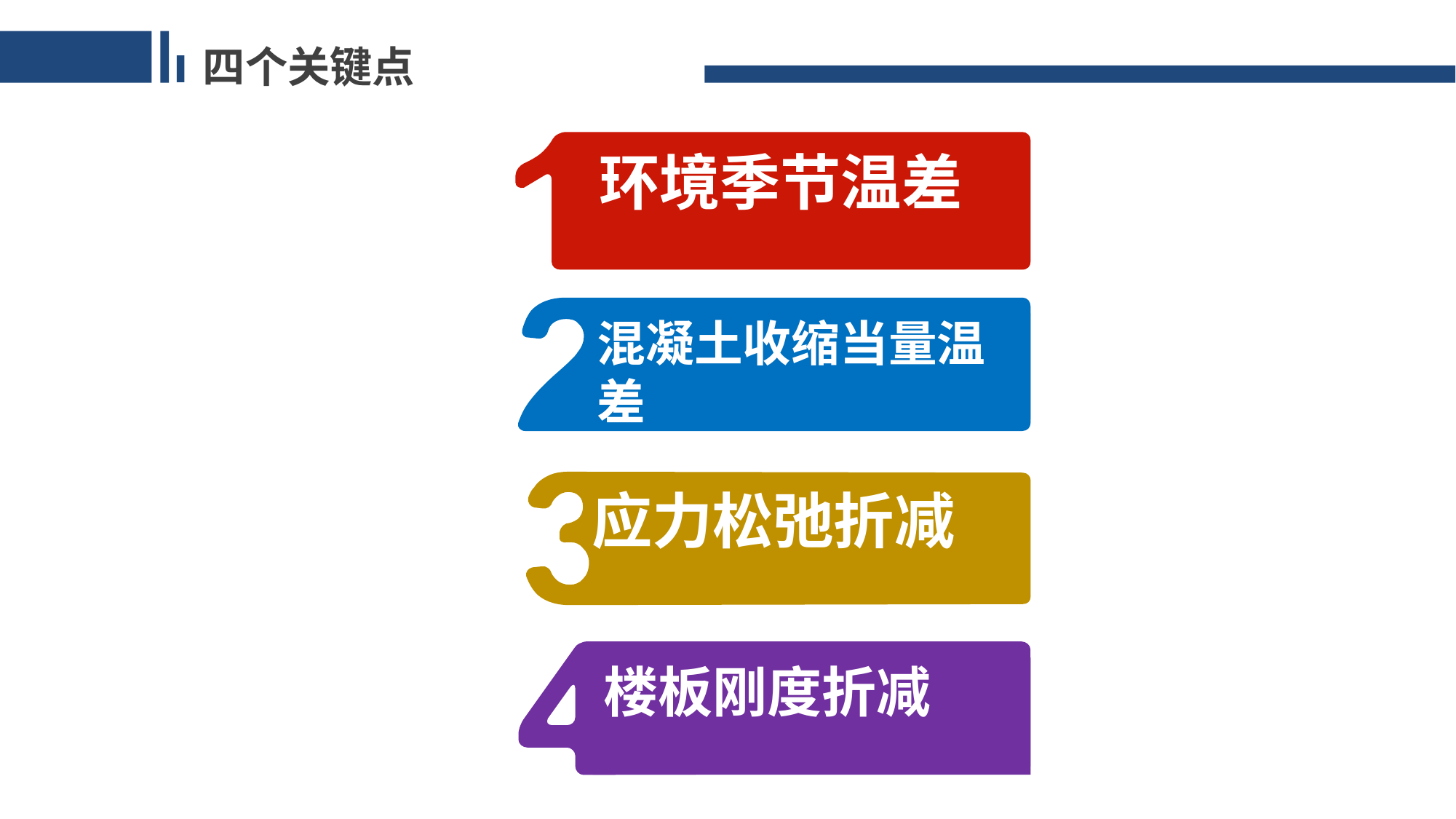

# 四个关键点

环境季节温差

混凝土收缩当量温差

应力松弛折减

楼板刚度折减